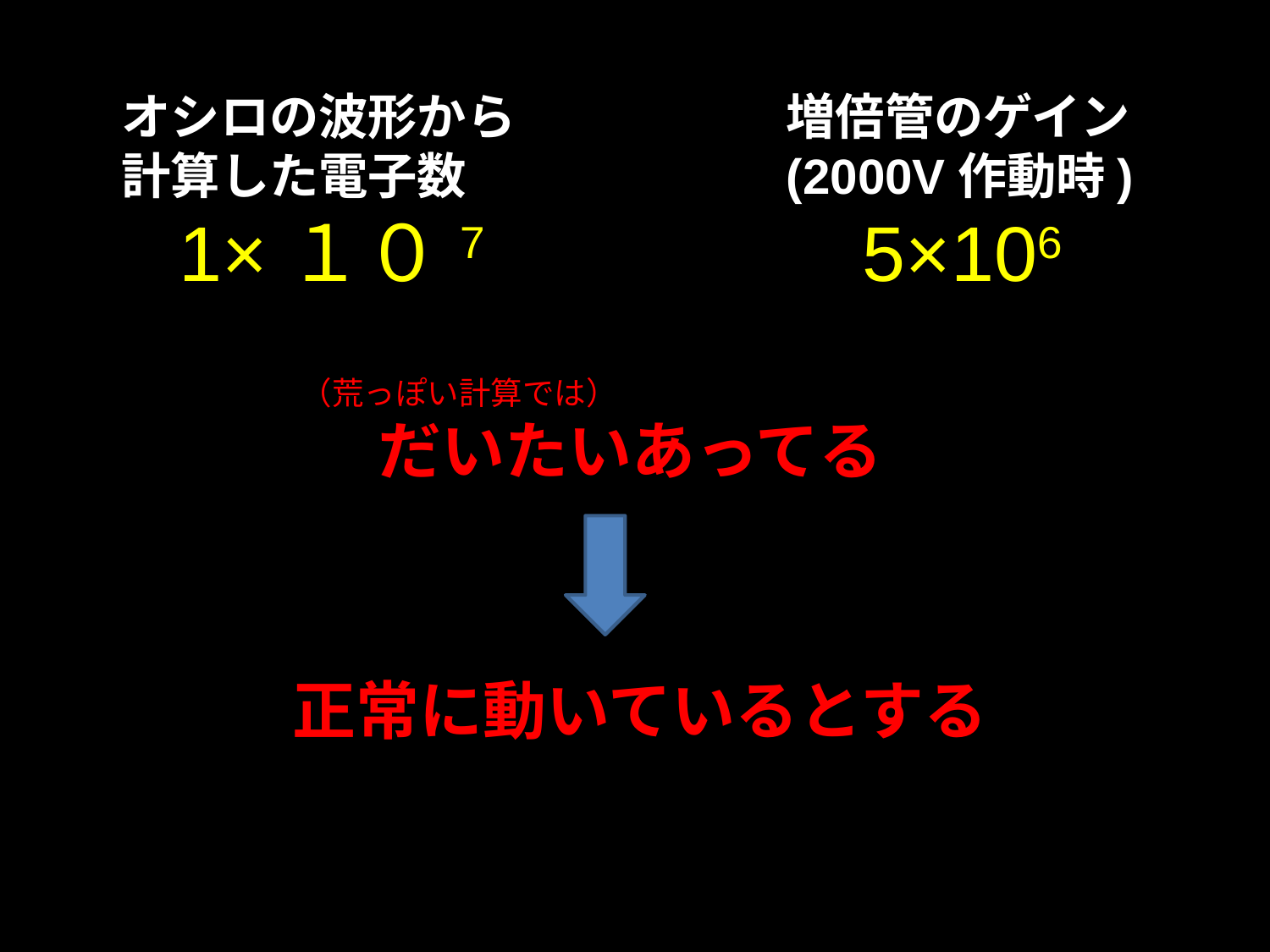

オシロの波形から
計算した電子数
1×１０7
増倍管のゲイン
(2000V作動時)
5×106
（荒っぽい計算では）
だいたいあってる

正常に動いているとする